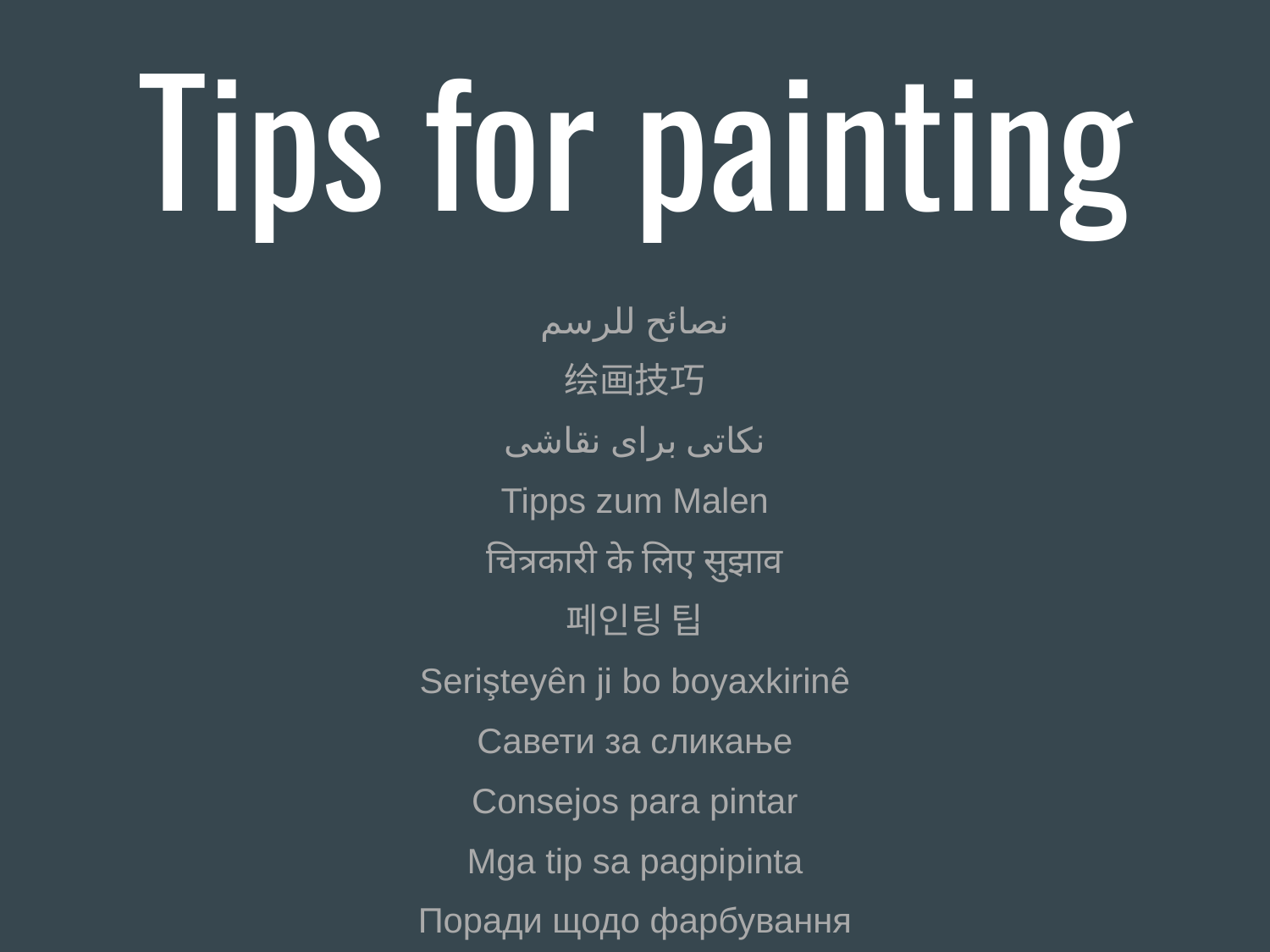

Tips for painting
نصائح للرسم
绘画技巧
نکاتی برای نقاشی
Tipps zum Malen
चित्रकारी के लिए सुझाव
페인팅 팁
Serişteyên ji bo boyaxkirinê
Савети за сликање
Consejos para pintar
Mga tip sa pagpipinta
Поради щодо фарбування